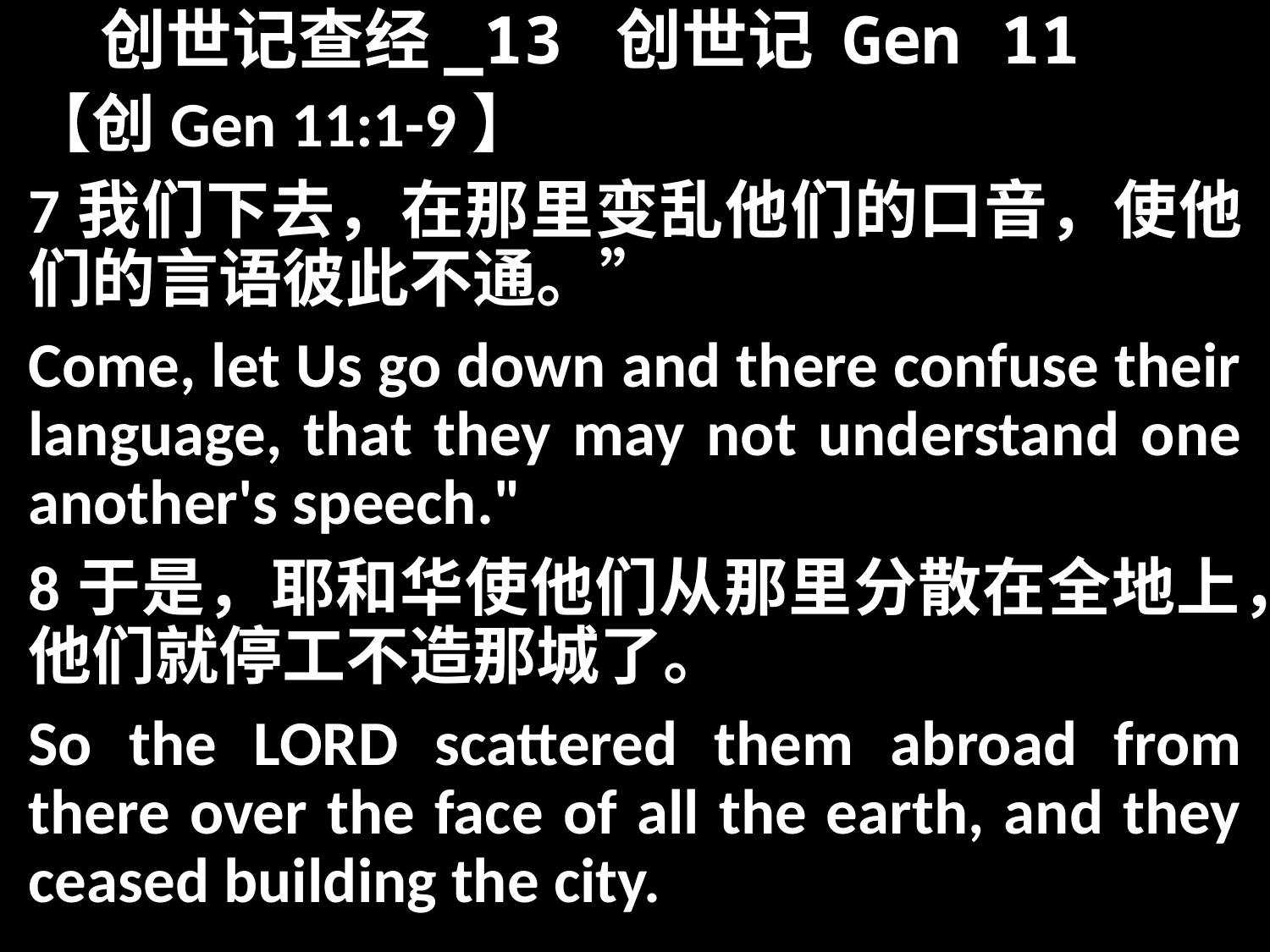

# 创世记查经_13 创世记 Gen 11
【创Gen 11:1-9】
7我们下去，在那里变乱他们的口音，使他们的言语彼此不通。”
Come, let Us go down and there confuse their language, that they may not understand one another's speech."
8于是，耶和华使他们从那里分散在全地上，他们就停工不造那城了。
So the LORD scattered them abroad from there over the face of all the earth, and they ceased building the city.